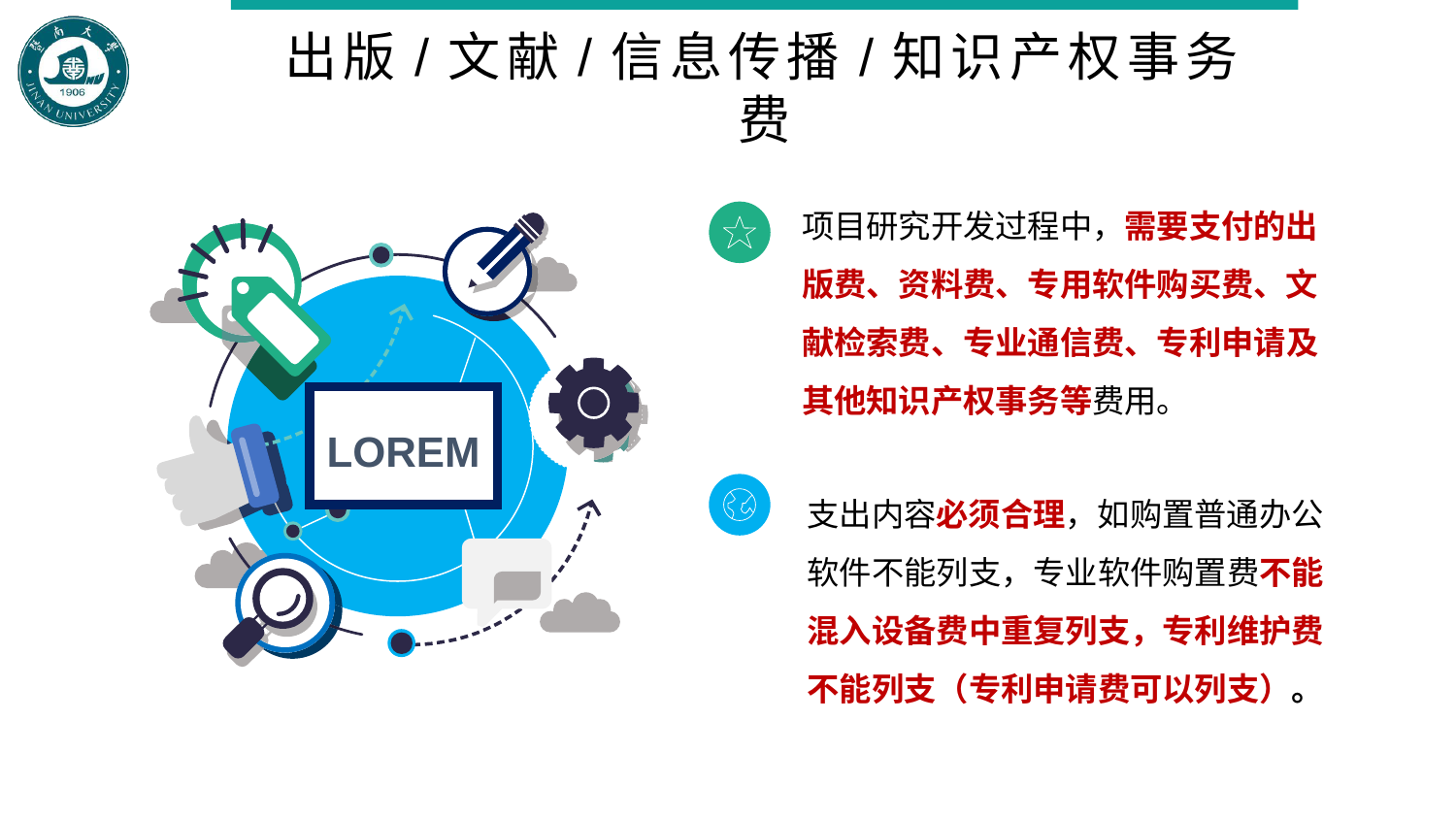

出版/文献/信息传播/知识产权事务费

项目研究开发过程中，需要支付的出版费、资料费、专用软件购买费、文献检索费、专业通信费、专利申请及其他知识产权事务等费用。

LOREM

支出内容必须合理，如购置普通办公软件不能列支，专业软件购置费不能混入设备费中重复列支，专利维护费不能列支（专利申请费可以列支）。